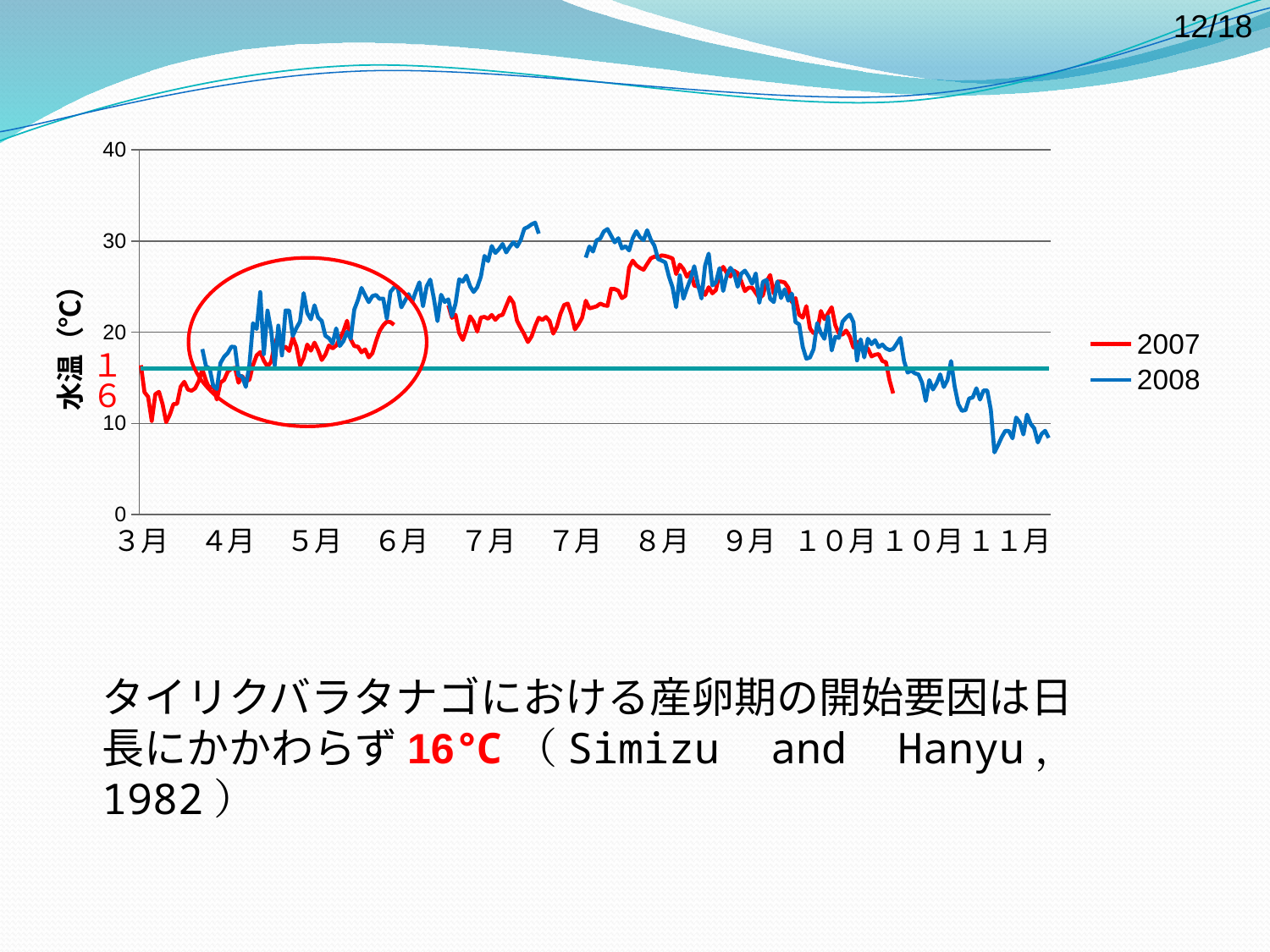

12/18

### Chart

| Category | 2007 | 2008 | １６℃ |
|---|---|---|---|
| ３月 | 16.36942241379309 | None | 16.0 |
| ３月 | 13.414625000000001 | None | 16.0 |
| ３月 | 12.917000000000002 | None | 16.0 |
| ３月 | 10.264947916666674 | None | 16.0 |
| ４月 | 13.200302083333318 | None | 16.0 |
| ４月 | 13.460010416666686 | None | 16.0 |
| ４月 | 12.097619791666666 | None | 16.0 |
| ４月 | 10.130812500000005 | None | 16.0 |
| ４月 | 10.941635416666672 | None | 16.0 |
| ４月 | 12.108833333333335 | None | 16.0 |
| ４月 | 12.142114583333333 | None | 16.0 |
| ４月 | 14.013291666666662 | None | 16.0 |
| ４月 | 14.560020833333352 | None | 16.0 |
| ４月 | 13.71041145833334 | None | 16.0 |
| ４月 | 13.578723958333343 | None | 16.0 |
| ４月 | 13.840692708333336 | None | 16.0 |
| ４月 | 14.633567708333333 | None | 16.0 |
| ４月 | 15.915411458333352 | 18.15378750000001 | 16.0 |
| ４月 | 14.690151041666658 | 16.24603124999996 | 16.0 |
| ４月 | 13.775302083333338 | 16.03961458333328 | 16.0 |
| ４月 | 14.188958333333318 | 14.131906250000009 | 16.0 |
| ４月 | 12.61106770833334 | 13.769072916666676 | 16.0 |
| ４月 | 14.471135416666682 | 16.61247916666669 | 16.0 |
| ４月 | 14.753708333333334 | 17.30805208333328 | 16.0 |
| ４月 | 15.65481770833334 | 17.702921874999966 | 16.0 |
| ４月 | 15.994760416666672 | 18.410651041666668 | 16.0 |
| ４月 | 16.089723958333256 | 18.386802083333272 | 16.0 |
| ４月 | 14.45615104166667 | 15.271906250000002 | 16.0 |
| ４月 | 15.182286458333348 | 15.135473958333334 | 16.0 |
| ４月 | 14.59535416666667 | 13.999145833333356 | 16.0 |
| ４月 | 14.794447916666677 | 16.4079270833333 | 16.0 |
| ４月 | 16.3785677083333 | 20.988104166666673 | 16.0 |
| ４月 | 17.45786458333333 | 20.35177604166666 | 16.0 |
| ４月 | 17.811750000000032 | 24.39309375000003 | 16.0 |
| ５月 | 16.88043749999999 | 17.591520833333266 | 16.0 |
| ５月 | 16.227718750000005 | 22.370343750000007 | 16.0 |
| ５月 | 16.75546354166663 | 20.210953125000067 | 16.0 |
| ５月 | 18.65422395833333 | 16.361776041666676 | 16.0 |
| ５月 | 19.787703124999986 | 20.730395833333283 | 16.0 |
| ５月 | 18.11977604166666 | 17.45760937499995 | 16.0 |
| ５月 | 18.392255208333296 | 22.389500000000016 | 16.0 |
| ５月 | 17.943864583333287 | 22.369937500000002 | 16.0 |
| ５月 | 19.434953125000067 | 19.592817708333303 | 16.0 |
| ５月 | 18.42985416666671 | 20.45405729166667 | 16.0 |
| ５月 | 16.355463541666662 | 21.175296874999965 | 16.0 |
| ５月 | 17.160927083333295 | 24.29217187499997 | 16.0 |
| ５月 | 18.6520520833333 | 22.113687499999994 | 16.0 |
| ５月 | 17.977880208333296 | 21.415072916666663 | 16.0 |
| ５月 | 18.860166666666675 | 22.952078125000035 | 16.0 |
| ５月 | 18.035859375000005 | 21.609291666666703 | 16.0 |
| ５月 | 16.95300520833329 | 21.237390625000035 | 16.0 |
| ５月 | 17.5408958333333 | 19.60844791666666 | 16.0 |
| ５月 | 18.550229166666664 | 19.334947916666714 | 16.0 |
| ５月 | 18.228520833333224 | 18.760067708333306 | 16.0 |
| ５月 | 18.544208333333298 | 20.42410937499998 | 16.0 |
| ５月 | 19.295807291666673 | 18.495645833333228 | 16.0 |
| ５月 | 20.106130208333283 | 19.02804687499992 | 16.0 |
| ５月 | 21.259437499999986 | 20.03621875000003 | 16.0 |
| ５月 | 19.23488541666674 | 19.291166666666665 | 16.0 |
| ５月 | 18.4744739583333 | 22.48889583333327 | 16.0 |
| ５月 | 18.42148437499996 | 23.519750000000005 | 16.0 |
| ５月 | 17.796937500000002 | 24.859166666666688 | 16.0 |
| ５月 | 18.120119791666667 | 24.057802083333318 | 16.0 |
| ５月 | 17.24192708333329 | 23.301427083333298 | 16.0 |
| ５月 | 17.694994791666716 | 23.960307291666652 | 16.0 |
| ６月 | 18.99960416666666 | 24.087244791666688 | 16.0 |
| ６月 | 20.139390625000047 | 23.656953125000072 | 16.0 |
| ６月 | 20.763901041666664 | 23.688036458333283 | 16.0 |
| ６月 | 21.154307291666655 | 21.484989583333263 | 16.0 |
| ６月 | 21.11271354166663 | 24.42958854166664 | 16.0 |
| ６月 | 20.809163461538503 | 24.907359374999963 | 16.0 |
| ６月 | None | 24.945249999999945 | 16.0 |
| ６月 | None | 22.722322916666624 | 16.0 |
| ６月 | None | 23.43613020833327 | 16.0 |
| ６月 | None | 24.18333854166663 | 16.0 |
| ６月 | None | 23.31880208333331 | 16.0 |
| ６月 | None | 24.458713541666615 | 16.0 |
| ６月 | None | 25.47287500000003 | 16.0 |
| ６月 | None | 22.848515624999987 | 16.0 |
| ６月 | None | 25.024067708333327 | 16.0 |
| ６月 | None | 25.771942708333302 | 16.0 |
| ６月 | None | 23.720265625000035 | 16.0 |
| ６月 | None | 21.21857291666667 | 16.0 |
| ６月 | None | 24.11785416666677 | 16.0 |
| ６月 | None | 23.315124999999988 | 16.0 |
| ６月 | 22.95550735294112 | 23.60589062500006 | 16.0 |
| ６月 | 21.572833333333282 | 21.75149479166669 | 16.0 |
| ６月 | 21.91543749999999 | 23.148114583333264 | 16.0 |
| ６月 | 19.924718749999986 | 25.805453124999985 | 16.0 |
| ６月 | 19.157541666666695 | 25.542083333333277 | 16.0 |
| ６月 | 20.274276041666656 | 26.208869791666654 | 16.0 |
| ６月 | 21.74035416666669 | 25.039083333333284 | 16.0 |
| ６月 | 21.16283333333327 | 24.410630208333266 | 16.0 |
| ６月 | 20.061109374999944 | 24.931203124999993 | 16.0 |
| ６月 | 21.612973958333328 | 26.11065104166669 | 16.0 |
| ７月 | 21.684552083333294 | 28.36858854166663 | 16.0 |
| ７月 | 21.48141666666664 | 27.798229166666626 | 16.0 |
| ７月 | 21.89770833333331 | 29.45121354166667 | 16.0 |
| ７月 | 21.36145312500004 | 28.69318749999999 | 16.0 |
| ７月 | 21.795395833333263 | 29.117520833333284 | 16.0 |
| ７月 | 21.91280208333328 | 29.679442708333287 | 16.0 |
| ７月 | 22.876666666666665 | 28.75110416666669 | 16.0 |
| ７月 | 23.82439583333328 | 29.36566145833329 | 16.0 |
| ７月 | 23.20244791666665 | 29.877812500000005 | 16.0 |
| ７月 | 21.247609374999943 | 29.38755208333327 | 16.0 |
| ７月 | 20.472680555555513 | 30.09773958333322 | 16.0 |
| ７月 | 19.765576388888867 | 31.35154687499994 | 16.0 |
| ７月 | 18.92203472222222 | 31.534796874999962 | 16.0 |
| ７月 | 19.529777777777756 | 31.82567708333328 | 16.0 |
| ７月 | 20.66891666666666 | 32.0202864583332 | 16.0 |
| ７月 | 21.587722222222187 | 30.812088541666668 | 16.0 |
| ７月 | 21.35036111111113 | None | 16.0 |
| ７月 | 21.66889583333329 | None | 16.0 |
| ７月 | 21.224729166666677 | None | 16.0 |
| ７月 | 19.84671527777772 | None | 16.0 |
| ７月 | 20.60379166666669 | None | 16.0 |
| ７月 | 22.01912500000003 | None | 16.0 |
| ７月 | 22.9779375 | None | 16.0 |
| ７月 | 23.14890972222222 | None | 16.0 |
| ７月 | 21.977499999999964 | None | 16.0 |
| ７月 | 20.305388888888874 | None | 16.0 |
| ７月 | 20.87475000000003 | None | 16.0 |
| ７月 | 21.602000000000007 | None | 16.0 |
| ７月 | 23.449833333333263 | 28.183645833333262 | 16.0 |
| ７月 | 22.616430555555564 | 29.395984374999983 | 16.0 |
| ７月 | 22.722069444444447 | 28.84512499999998 | 16.0 |
| ８月 | 22.84049305555555 | 30.087052083333287 | 16.0 |
| ８月 | 23.14040277777772 | 30.267765625 | 16.0 |
| ８月 | 22.96622222222216 | 31.04605208333327 | 16.0 |
| ８月 | 22.886694444444444 | 31.3142954545455 | 16.0 |
| ８月 | 24.761777777777755 | 30.582239583333216 | 16.0 |
| ８月 | 24.734597222222227 | 29.853411458333326 | 16.0 |
| ８月 | 24.553569444444445 | 30.31347395833332 | 16.0 |
| ８月 | 23.735736111111073 | 29.188010416666668 | 16.0 |
| ８月 | 23.994527777777723 | 29.42442187499996 | 16.0 |
| ８月 | 27.100798611111113 | 28.97275520833329 | 16.0 |
| ８月 | 27.846493055555563 | 30.32496354166669 | 16.0 |
| ８月 | 27.334902777777774 | 31.081458333333284 | 16.0 |
| ８月 | 27.049979166666695 | 30.41345312499999 | 16.0 |
| ８月 | 26.8578125 | 30.108161458333317 | 16.0 |
| ８月 | 27.494083333333275 | 31.190593749999977 | 16.0 |
| ８月 | 28.099111111111117 | 30.143078124999995 | 16.0 |
| ８月 | 28.299694444444455 | 29.482432291666562 | 16.0 |
| ８月 | 28.20906944444448 | 28.023744791666672 | 16.0 |
| ８月 | 28.427152777777742 | 27.85594270833328 | 16.0 |
| ８月 | 28.361125 | 27.66009375 | 16.0 |
| ８月 | 28.24834027777769 | 26.129229166666658 | 16.0 |
| ８月 | 28.086298611111086 | 24.928859374999956 | 16.0 |
| ８月 | 26.37820138888889 | 22.741015624999992 | 16.0 |
| ８月 | 27.413729166666666 | 26.22926041666669 | 16.0 |
| ８月 | 26.94057638888889 | 23.672328124999993 | 16.0 |
| ８月 | 26.08160416666667 | 24.818812500000007 | 16.0 |
| ８月 | 26.587875000000057 | 25.874729166666654 | 16.0 |
| ８月 | 25.11279166666669 | 27.238999999999987 | 16.0 |
| ８月 | 25.021229166666675 | 25.289515625000003 | 16.0 |
| ８月 | 24.77386111111113 | 23.698718749999987 | 16.0 |
| ８月 | 24.085590277777705 | 27.3077083333333 | 16.0 |
| ９月 | 24.93060416666669 | 28.62710937499999 | 16.0 |
| ９月 | 24.26767361111109 | 25.12795833333334 | 16.0 |
| ９月 | 24.623659722222225 | 25.487359374999976 | 16.0 |
| ９月 | 26.569597222222203 | 27.02395833333331 | 16.0 |
| ９月 | 27.168548611111085 | 24.52208333333327 | 16.0 |
| ９月 | 26.48799305555556 | 26.23916145833334 | 16.0 |
| ９月 | 26.114020833333303 | 27.065244791666682 | 16.0 |
| ９月 | 26.740340277777694 | 26.500911458333366 | 16.0 |
| ９月 | 26.493263888888887 | 24.97958854166667 | 16.0 |
| ９月 | 25.588590277777705 | 26.415609374999942 | 16.0 |
| ９月 | 24.51028472222223 | 26.75465104166669 | 16.0 |
| ９月 | 24.87949305555556 | 26.13843229166663 | 16.0 |
| ９月 | 24.89440277777776 | 25.30994791666669 | 16.0 |
| ９月 | 24.315506944444458 | 26.449531249999957 | 16.0 |
| ９月 | 23.744194444444478 | 23.22731249999999 | 16.0 |
| ９月 | 24.06784722222222 | 25.527031249999986 | 16.0 |
| ９月 | 25.580868055555555 | 25.72995833333333 | 16.0 |
| ９月 | 26.276527777777744 | 23.642411458333292 | 16.0 |
| ９月 | 24.21872916666666 | 23.30866666666667 | 16.0 |
| ９月 | 25.55538194444448 | 25.560869791666658 | 16.0 |
| ９月 | 25.559069444444486 | 23.74534895833327 | 16.0 |
| ９月 | 25.452791666666673 | 24.700098958333317 | 16.0 |
| ９月 | 24.87812500000002 | 23.455760416666678 | 16.0 |
| ９月 | 23.285986111111086 | 24.23259374999999 | 16.0 |
| ９月 | 23.739833333333284 | 21.11305208333333 | 16.0 |
| ９月 | 21.905277777777748 | 20.8640625 | 16.0 |
| ９月 | 21.5999861111111 | 18.387557291666663 | 16.0 |
| ９月 | 22.85879166666669 | 17.09568229166662 | 16.0 |
| ９月 | 20.417152777777776 | 17.23943229166663 | 16.0 |
| ９月 | 19.887652777777745 | 18.15167187500003 | 16.0 |
| １０月 | 20.049152777777746 | 20.999682291666623 | 16.0 |
| １０月 | 22.3370694444445 | 19.922395833333262 | 16.0 |
| １０月 | 21.436277777777786 | 19.271463541666666 | 16.0 |
| １０月 | 22.084854166666723 | 21.683812499999988 | 16.0 |
| １０月 | 22.742451388888888 | 17.99926041666669 | 16.0 |
| １０月 | 20.76868055555551 | 19.508833333333282 | 16.0 |
| １０月 | 19.849111111111107 | 19.375526041666628 | 16.0 |
| １０月 | 19.740534722222222 | 21.160093749999987 | 16.0 |
| １０月 | 20.186201388888904 | 21.617869791666735 | 16.0 |
| １０月 | 19.532763888888887 | 21.947041666666674 | 16.0 |
| １０月 | 18.324104166666704 | 21.125921875000007 | 16.0 |
| １０月 | 18.957798611111116 | 16.90942708333326 | 16.0 |
| １０月 | 18.80974999999996 | 19.22226041666666 | 16.0 |
| １０月 | 17.959847222222216 | 17.237260416666714 | 16.0 |
| １０月 | 18.22264583333324 | 19.28369791666667 | 16.0 |
| １０月 | 17.35474305555554 | 18.68858854166663 | 16.0 |
| １０月 | 17.5272013888889 | 19.12685416666674 | 16.0 |
| １０月 | 17.605993055555565 | 18.361911458333328 | 16.0 |
| １０月 | 16.84466666666669 | 18.653250000000032 | 16.0 |
| １０月 | 16.705791666666677 | 18.22268749999999 | 16.0 |
| １０月 | 14.71047222222223 | 18.045885416666707 | 16.0 |
| １０月 | 13.28021333333333 | 18.168713541666605 | 16.0 |
| １０月 | None | 18.768203125000007 | 16.0 |
| １０月 | None | 19.38754687499992 | 16.0 |
| １０月 | None | 16.837473958333327 | 16.0 |
| １０月 | None | 15.565526041666695 | 16.0 |
| １０月 | None | 15.792557291666686 | 16.0 |
| １０月 | None | 15.487968749999999 | 16.0 |
| １０月 | None | 15.364593750000004 | 16.0 |
| １０月 | None | 14.45152604166669 | 16.0 |
| １０月 | None | 12.451390625000014 | 16.0 |
| １１月 | None | 14.746312499999998 | 16.0 |
| １１月 | None | 13.713770833333323 | 16.0 |
| １１月 | None | 14.386057291666702 | 16.0 |
| １１月 | None | 15.374302083333333 | 16.0 |
| １１月 | None | 13.989723958333336 | 16.0 |
| １１月 | None | 14.7500625 | 16.0 |
| １１月 | None | 16.844958333333327 | 16.0 |
| １１月 | None | 14.050614583333354 | 16.0 |
| １１月 | None | 12.111151041666668 | 16.0 |
| １１月 | None | 11.372593750000025 | 16.0 |
| １１月 | None | 11.456567708333353 | 16.0 |
| １１月 | None | 12.72154687500001 | 16.0 |
| １１月 | None | 12.848484375000023 | 16.0 |
| １１月 | None | 13.843177083333343 | 16.0 |
| １１月 | None | 12.606437500000018 | 16.0 |
| １１月 | None | 13.614234375000002 | 16.0 |
| １１月 | None | 13.599562500000006 | 16.0 |
| １１月 | None | 11.463895833333353 | 16.0 |
| １１月 | None | 6.820927083333332 | 16.0 |
| １１月 | None | 7.614854166666649 | 16.0 |
| １１月 | None | 8.48811458333332 | 16.0 |
| １１月 | None | 9.181510416666667 | 16.0 |
| １１月 | None | 9.15480208333334 | 16.0 |
| １１月 | None | 8.355947916666704 | 16.0 |
| １１月 | None | 10.63819791666667 | 16.0 |
| １１月 | None | 10.11244270833333 | 16.0 |
| １１月 | None | 8.78210416666667 | 16.0 |
| １１月 | None | 10.960520833333355 | 16.0 |
| １１月 | None | 9.94572916666667 | 16.0 |
| １１月 | None | 9.457218750000001 | 16.0 |
| １２月 | None | 7.906812499999998 | 16.0 |
| １２月 | None | 8.81959895833335 | 16.0 |
| 12月3日 | None | 9.186625000000001 | 16.0 |
| 12月4日 | None | 8.405758333333335 | 16.0 |
タイリクバラタナゴにおける産卵期の開始要因は日長にかかわらず16℃（Simizu  and  Hanyu，1982）